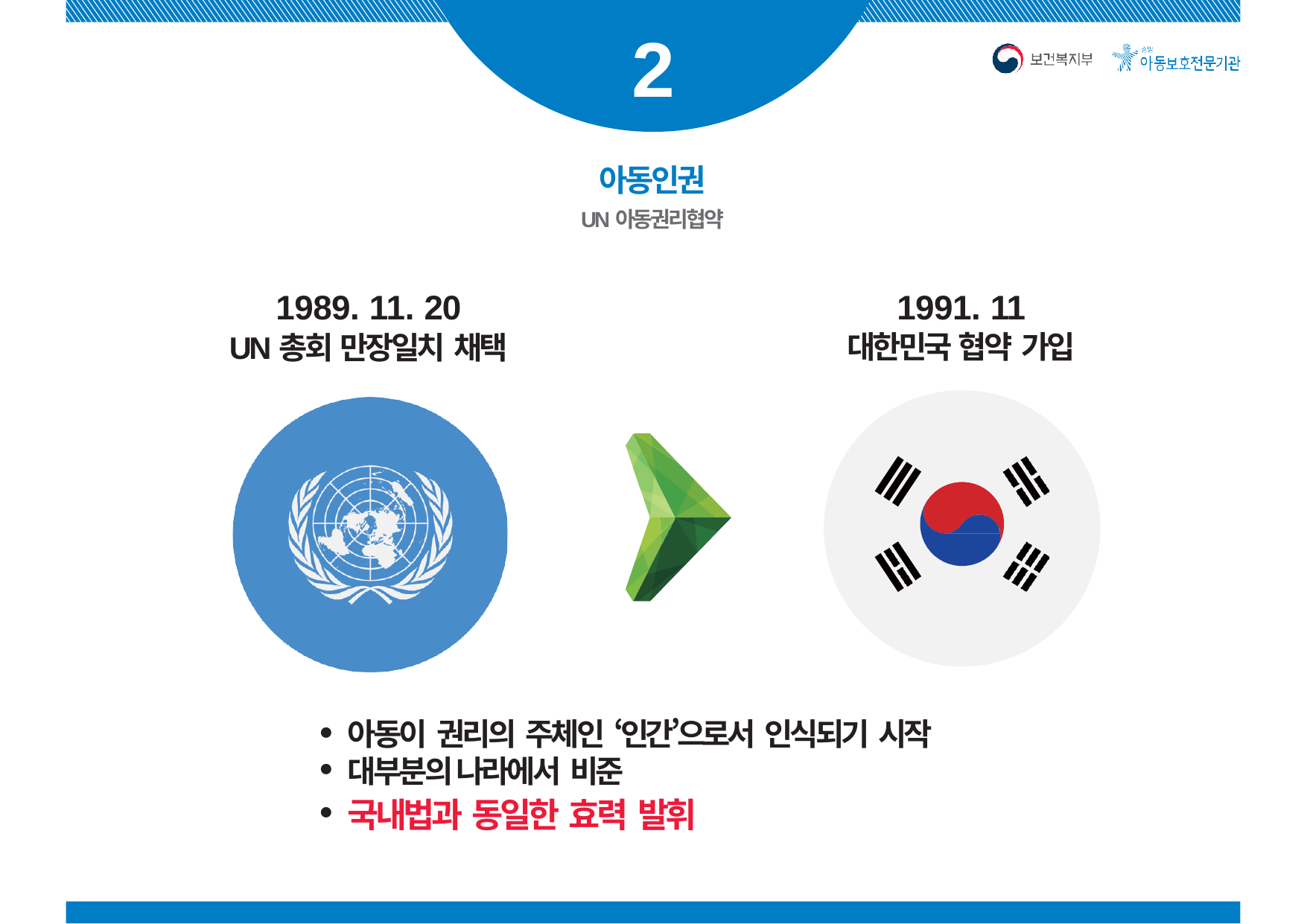

# 2

아동인권
UN아동권리협약
1989. 11. 20
UN총회 만장일치 채택
1991. 11
대한민국 협약 가입

아동이 권리의 주체인 ‘인간’으로서 인식되기 시작
대부분의 나라에서 비준
국내법과 동일한 효력 발휘